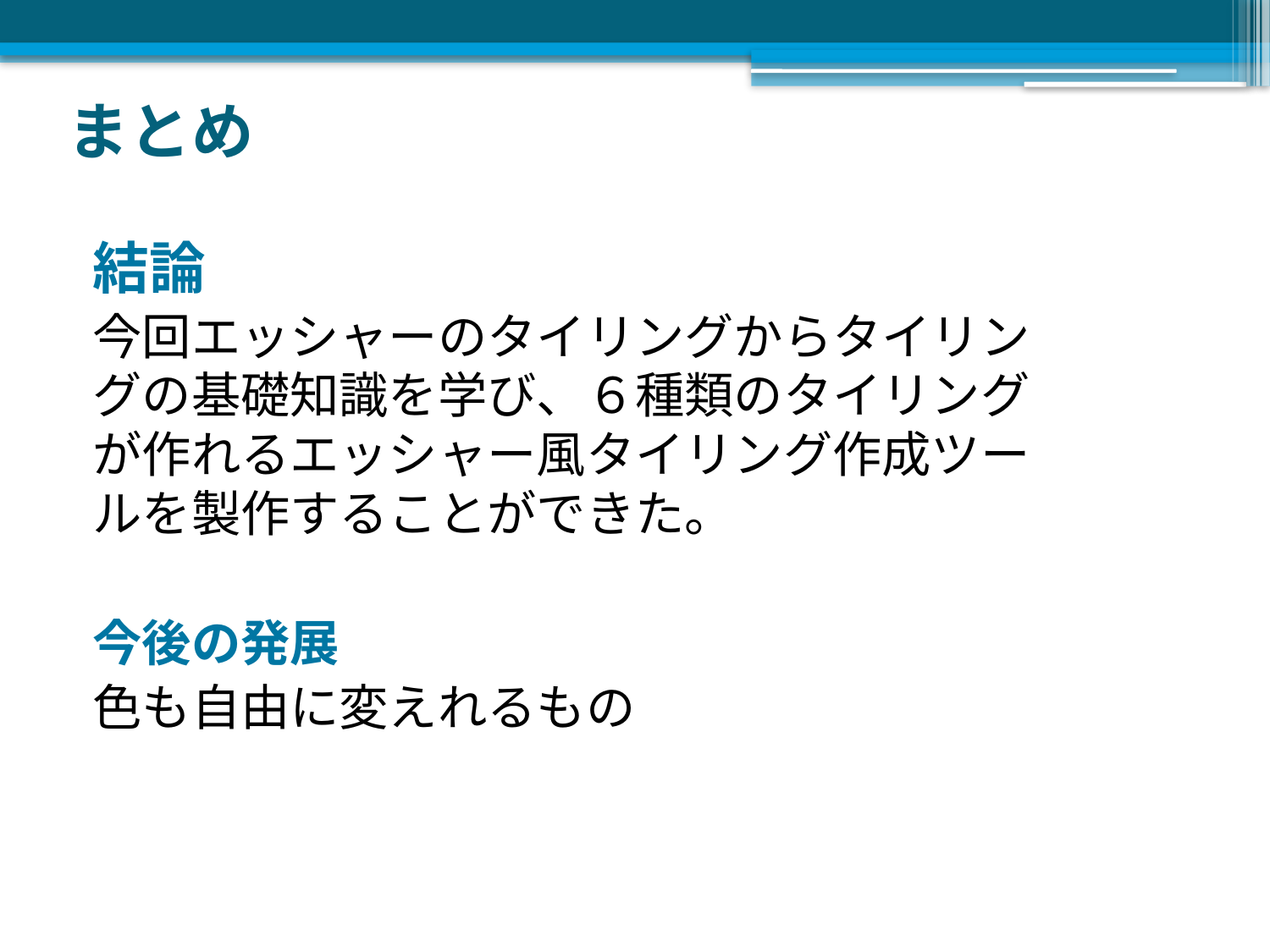

# まとめ
結論
今回エッシャーのタイリングからタイリングの基礎知識を学び、６種類のタイリングが作れるエッシャー風タイリング作成ツールを製作することができた。

今後の発展
色も自由に変えれるもの